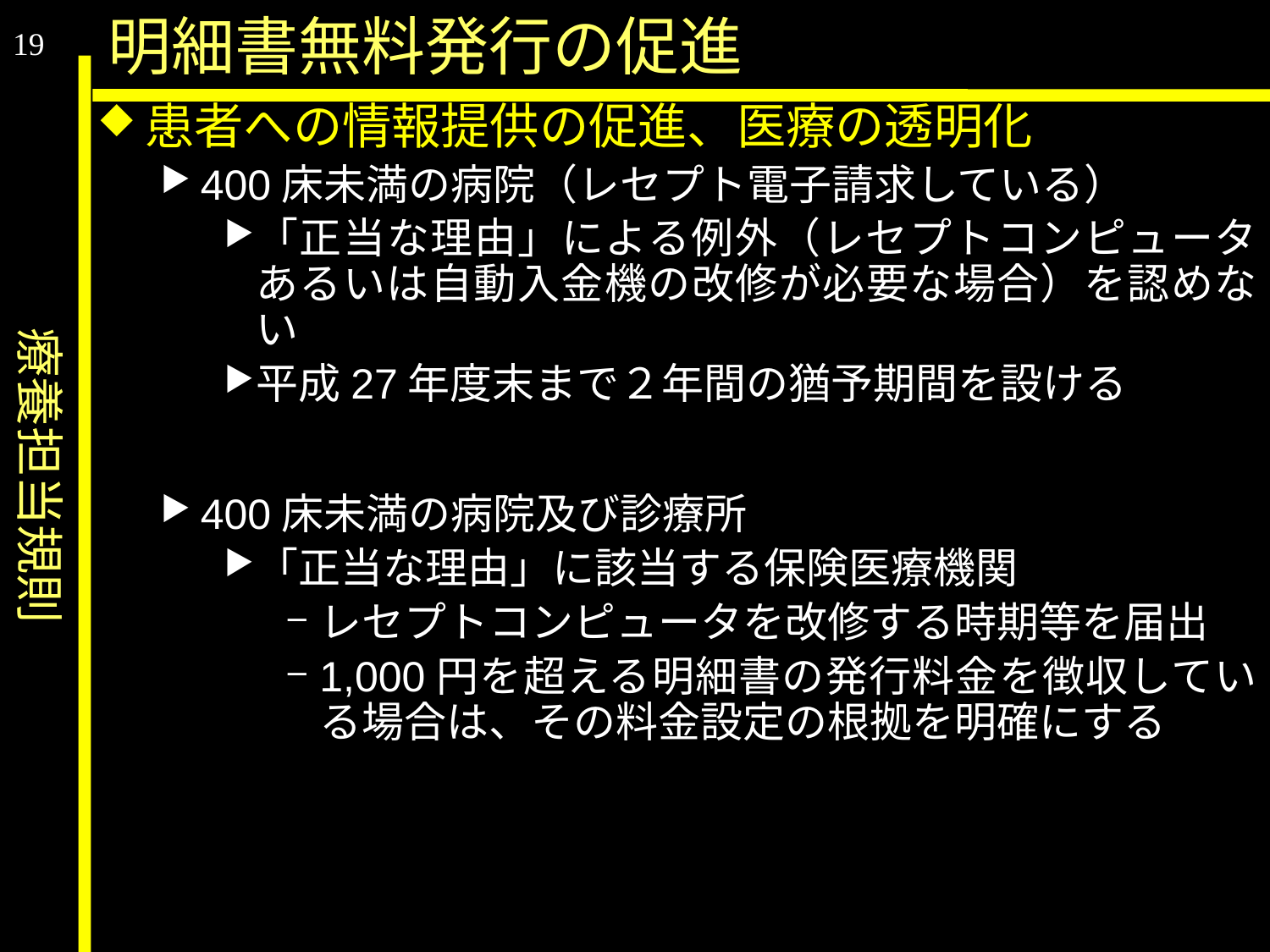

療養担当規則
明細書無料発行の促進
19

患者への情報提供の促進、医療の透明化
400床未満の病院（レセプト電子請求している）
「正当な理由」による例外（レセプトコンピュータあるいは自動入金機の改修が必要な場合）を認めない
平成27年度末まで２年間の猶予期間を設ける

400床未満の病院及び診療所
「正当な理由」に該当する保険医療機関
レセプトコンピュータを改修する時期等を届出
1,000円を超える明細書の発行料金を徴収している場合は、その料金設定の根拠を明確にする